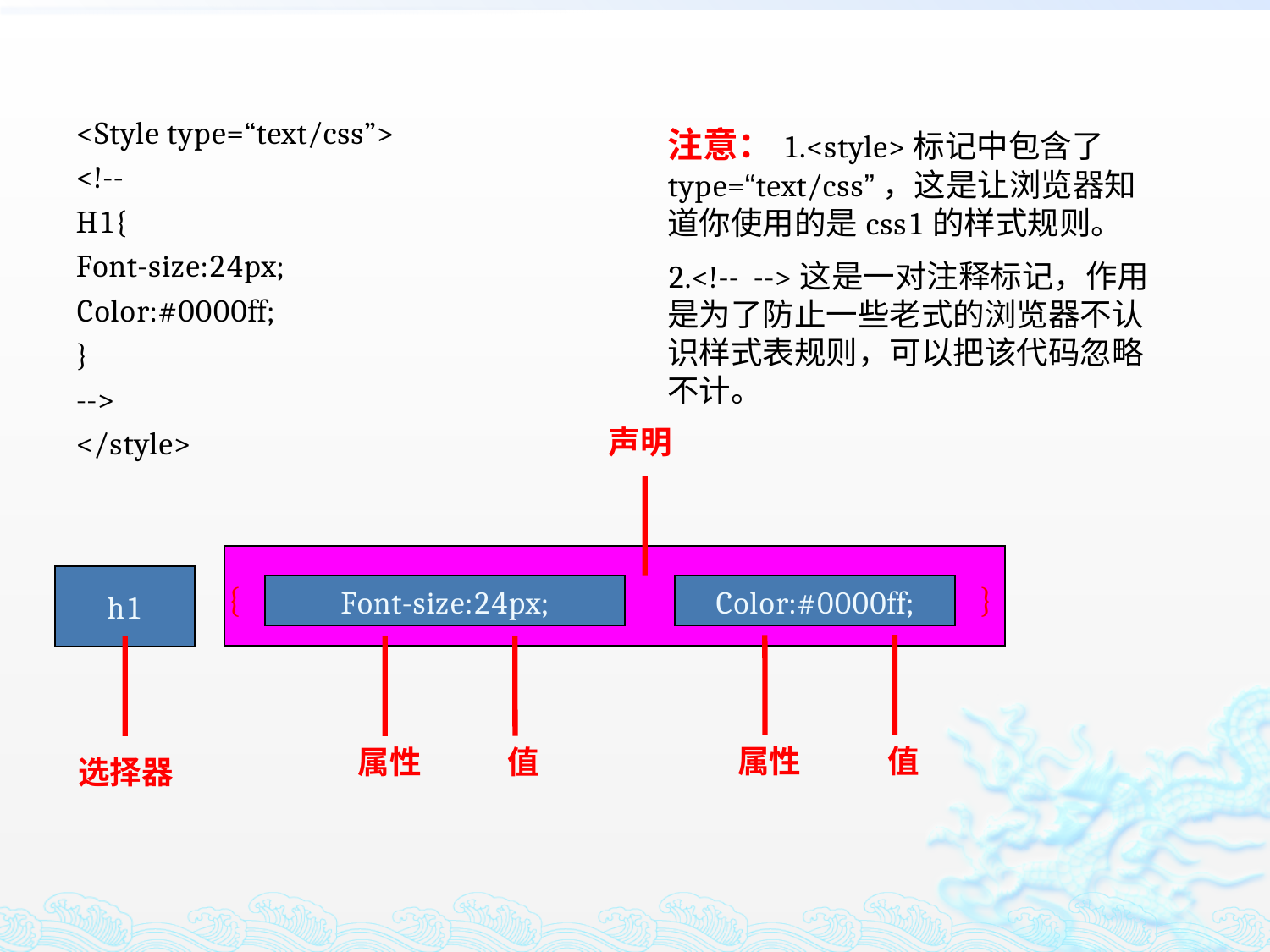

<Style type=“text/css”>
<!--
H1{
Font-size:24px;
Color:#0000ff;
}
-->
</style>

注意：1.<style>标记中包含了type=“text/css”，这是让浏览器知道你使用的是css1的样式规则。
2.<!--  -->这是一对注释标记，作用是为了防止一些老式的浏览器不认识样式表规则，可以把该代码忽略不计。
声明

h1
{
}
Font-size:24px;
Color:#0000ff;

属性
值
属性
值
选择器